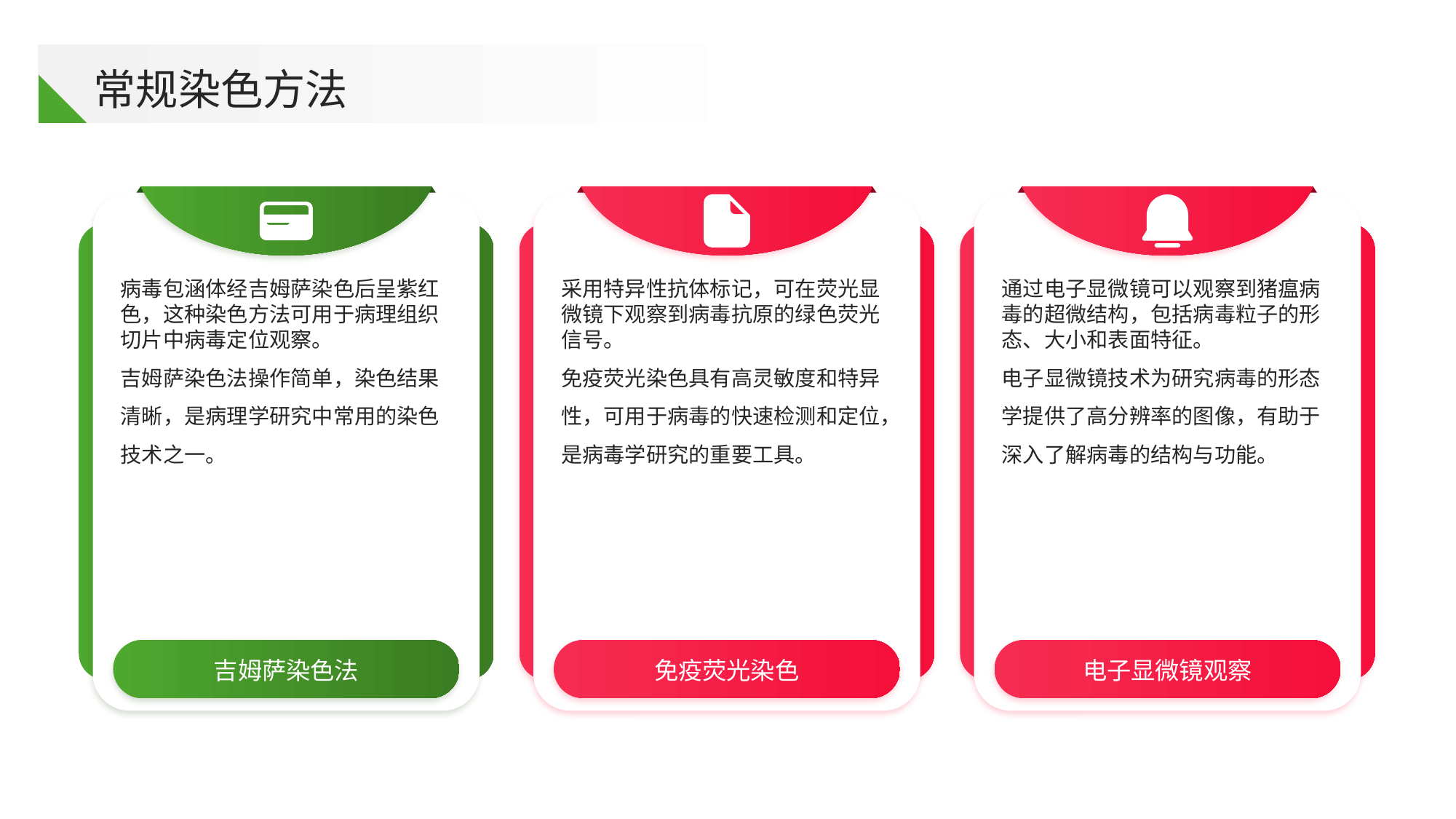

常规染色方法

病毒包涵体经吉姆萨染色后呈紫红色，这种染色方法可用于病理组织切片中病毒定位观察。
吉姆萨染色法操作简单，染色结果清晰，是病理学研究中常用的染色技术之一。
采用特异性抗体标记，可在荧光显微镜下观察到病毒抗原的绿色荧光信号。
免疫荧光染色具有高灵敏度和特异性，可用于病毒的快速检测和定位，是病毒学研究的重要工具。
通过电子显微镜可以观察到猪瘟病毒的超微结构，包括病毒粒子的形态、大小和表面特征。
电子显微镜技术为研究病毒的形态学提供了高分辨率的图像，有助于深入了解病毒的结构与功能。

吉姆萨染色法

免疫荧光染色

电子显微镜观察